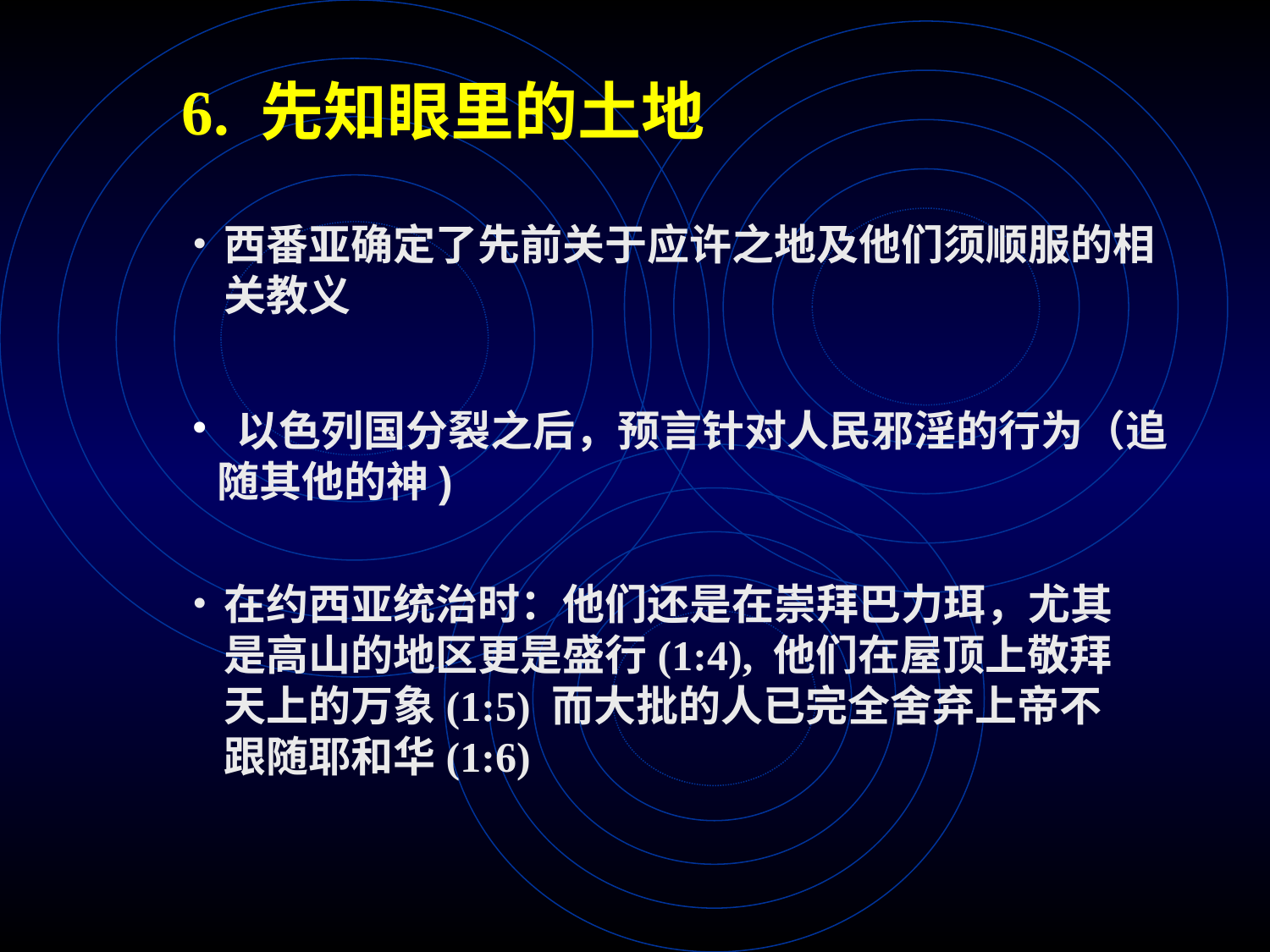

6. 先知眼里的土地
西番亚确定了先前关于应许之地及他们须顺服的相关教义
 以色列国分裂之后，预言针对人民邪淫的行为（追随其他的神)
在约西亚统治时：他们还是在崇拜巴力珥，尤其是高山的地区更是盛行(1:4), 他们在屋顶上敬拜天上的万象(1:5) 而大批的人已完全舍弃上帝不跟随耶和华(1:6)